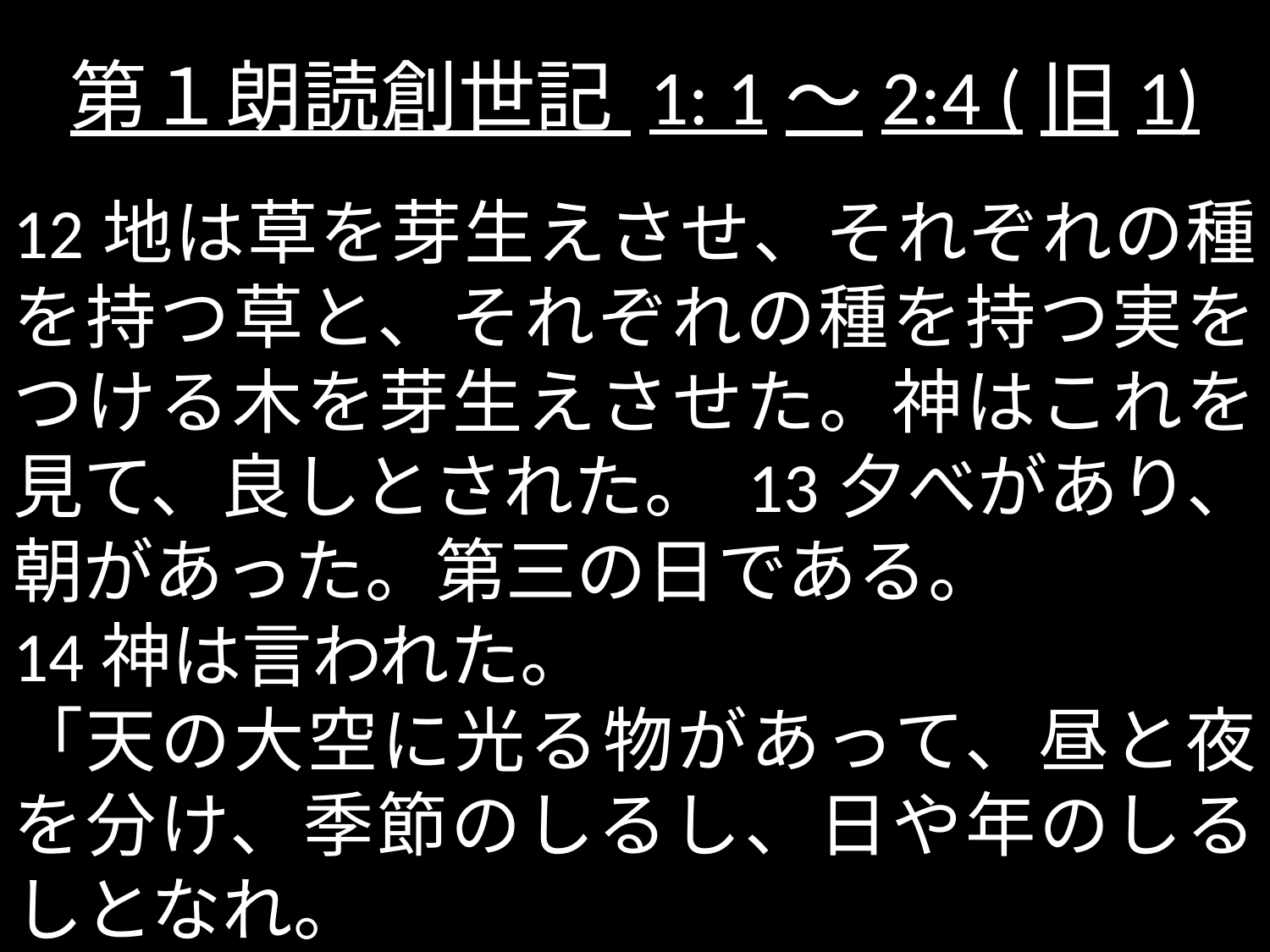

# 第１朗読創世記 1: 1～2:4 (旧1)
12地は草を芽生えさせ、それぞれの種を持つ草と、それぞれの種を持つ実をつける木を芽生えさせた。神はこれを見て、良しとされた。 13夕べがあり、朝があった。第三の日である。
14神は言われた。
「天の大空に光る物があって、昼と夜を分け、季節のしるし、日や年のしるしとなれ。